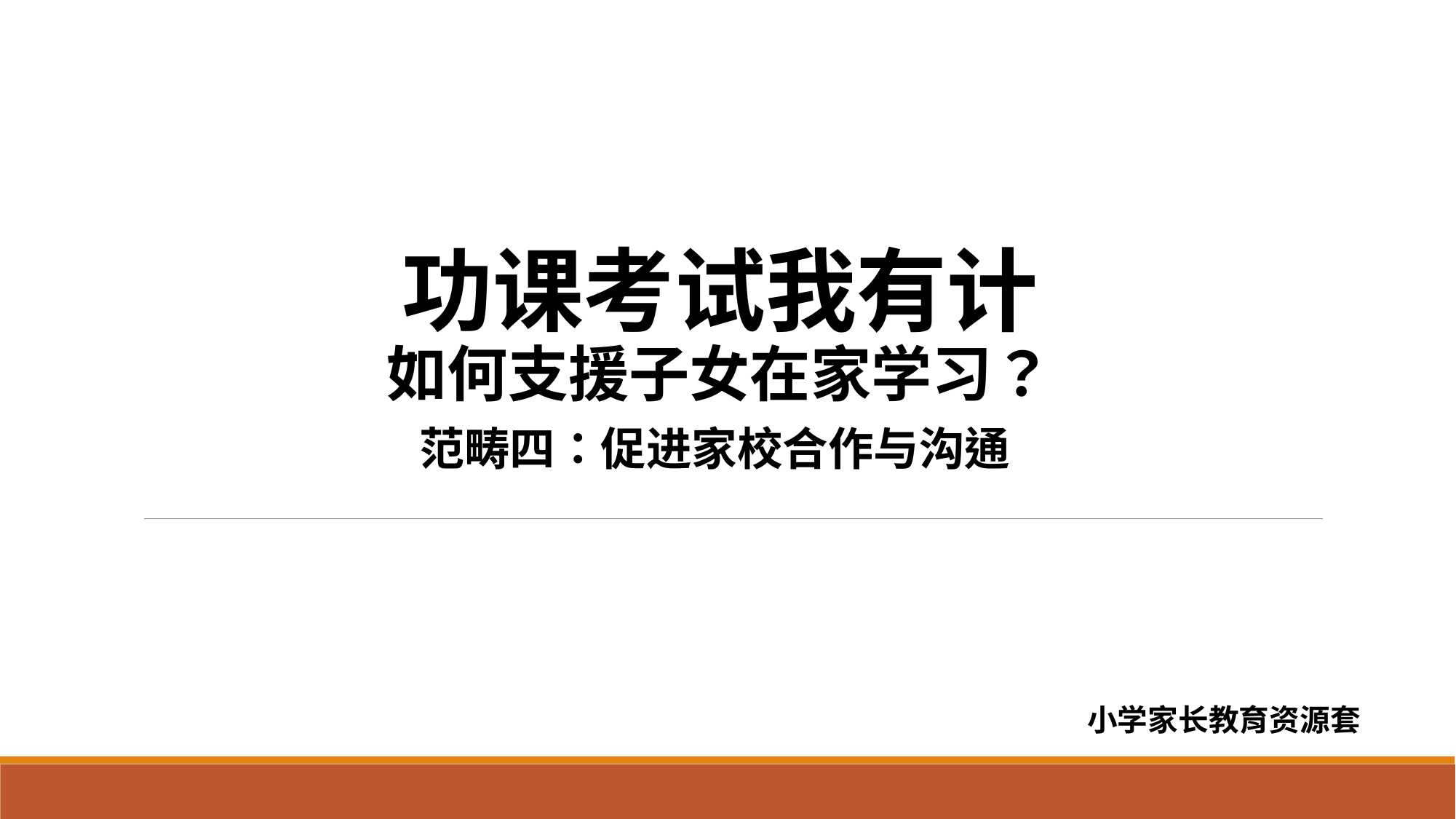

功课考试我有计
如何支援子女在家学习？
范畴四：促进家校合作与沟通
小学家长教育资源套